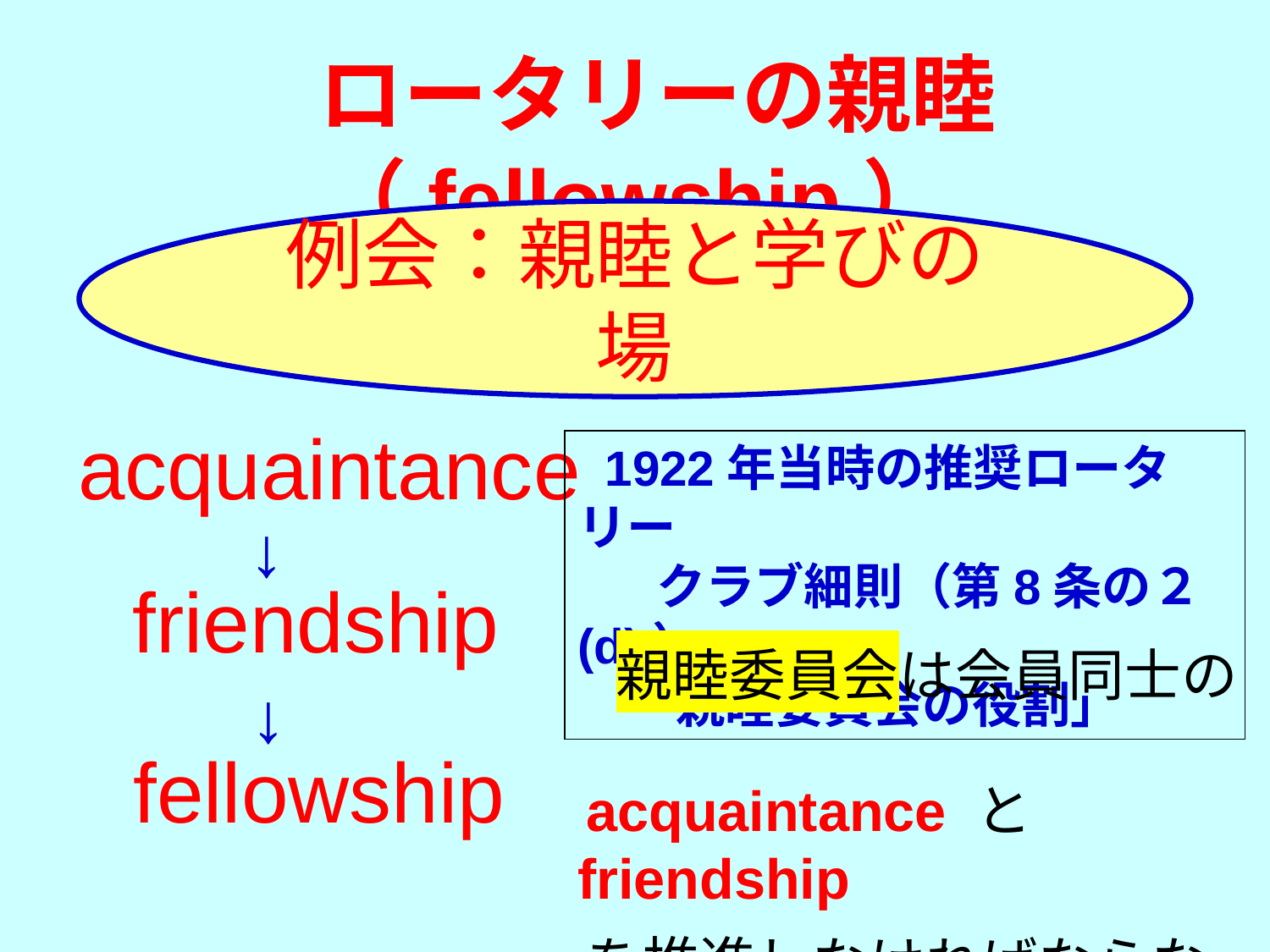

ロータリーの親睦（fellowship）
例会：親睦と学びの場
  acquaintance
  1922年当時の推奨ロータリー
      クラブ細則（第8条の２ (d)）
　「親睦委員会の役割」
↓
  friendship
  親睦委員会は会員同士の
 acquaintance と friendship

 を推進しなければならない。
↓
  fellowship